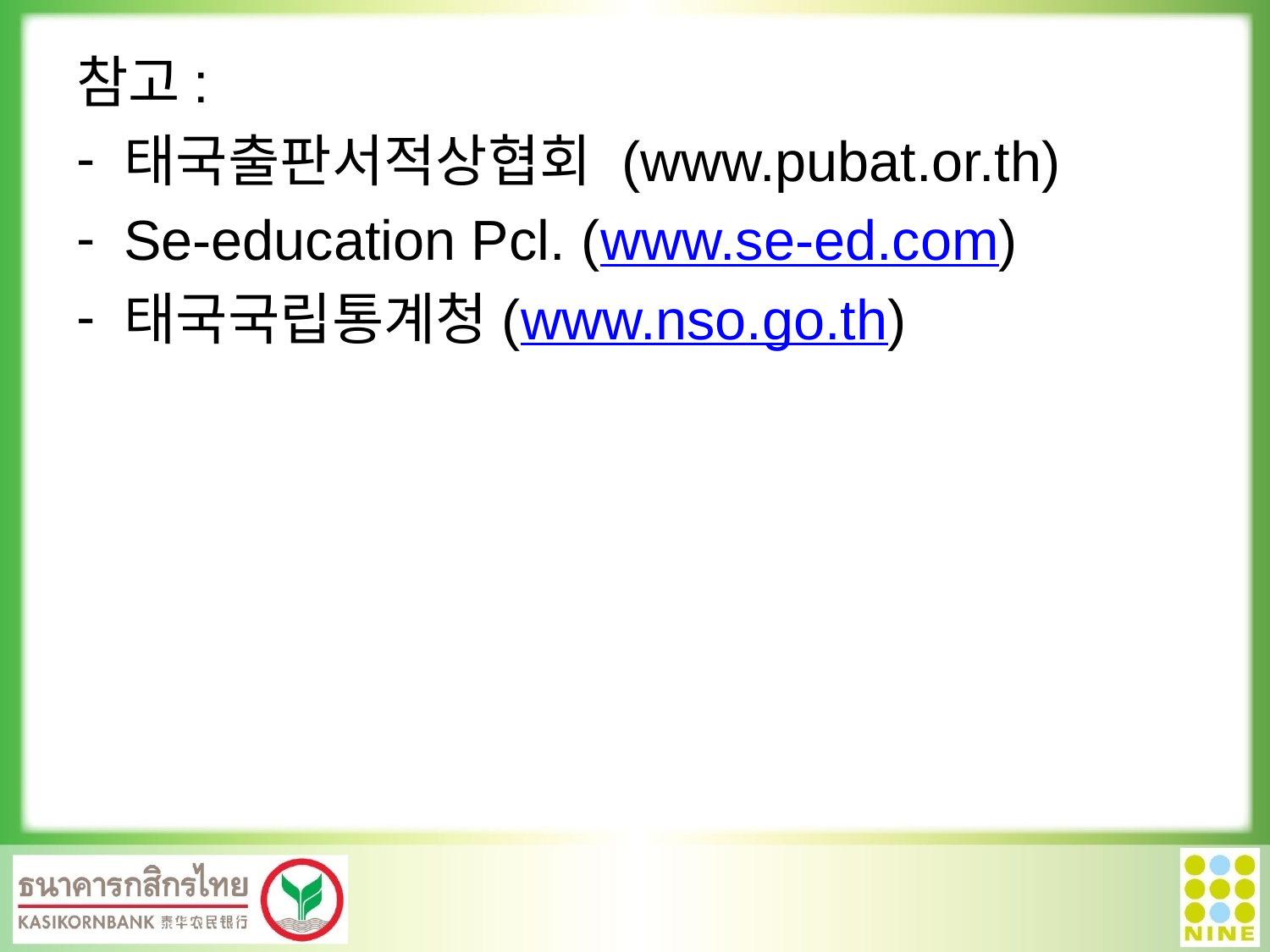

참고:
태국출판서적상협회 (www.pubat.or.th)
Se-education Pcl. (www.se-ed.com)
태국국립통계청(www.nso.go.th)